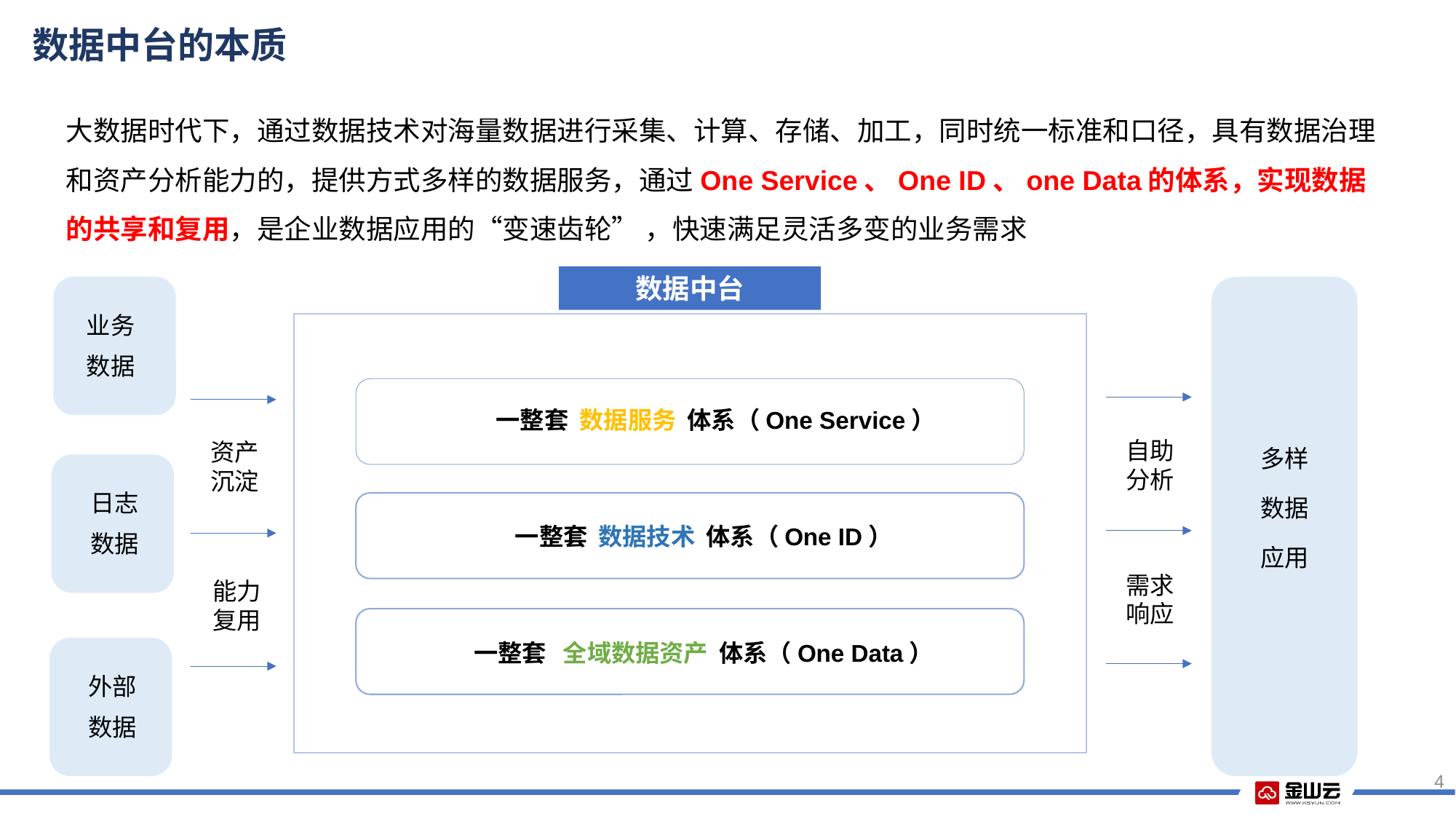

数据中台的本质
大数据时代下，通过数据技术对海量数据进行采集、计算、存储、加工，同时统一标准和口径，具有数据治理和资产分析能力的，提供方式多样的数据服务，通过One Service、One ID、one Data的体系，实现数据的共享和复用，是企业数据应用的“变速齿轮” ，快速满足灵活多变的业务需求
数据中台

一整套  数据服务  体系（One Service）

一整套   全域数据资产  体系（One Data）
一整套  数据技术  体系（One ID）

业务
数据

多样
数据
应用
自助分析
资产沉淀

日志
数据
需求响应
能力复用

外部
数据
4